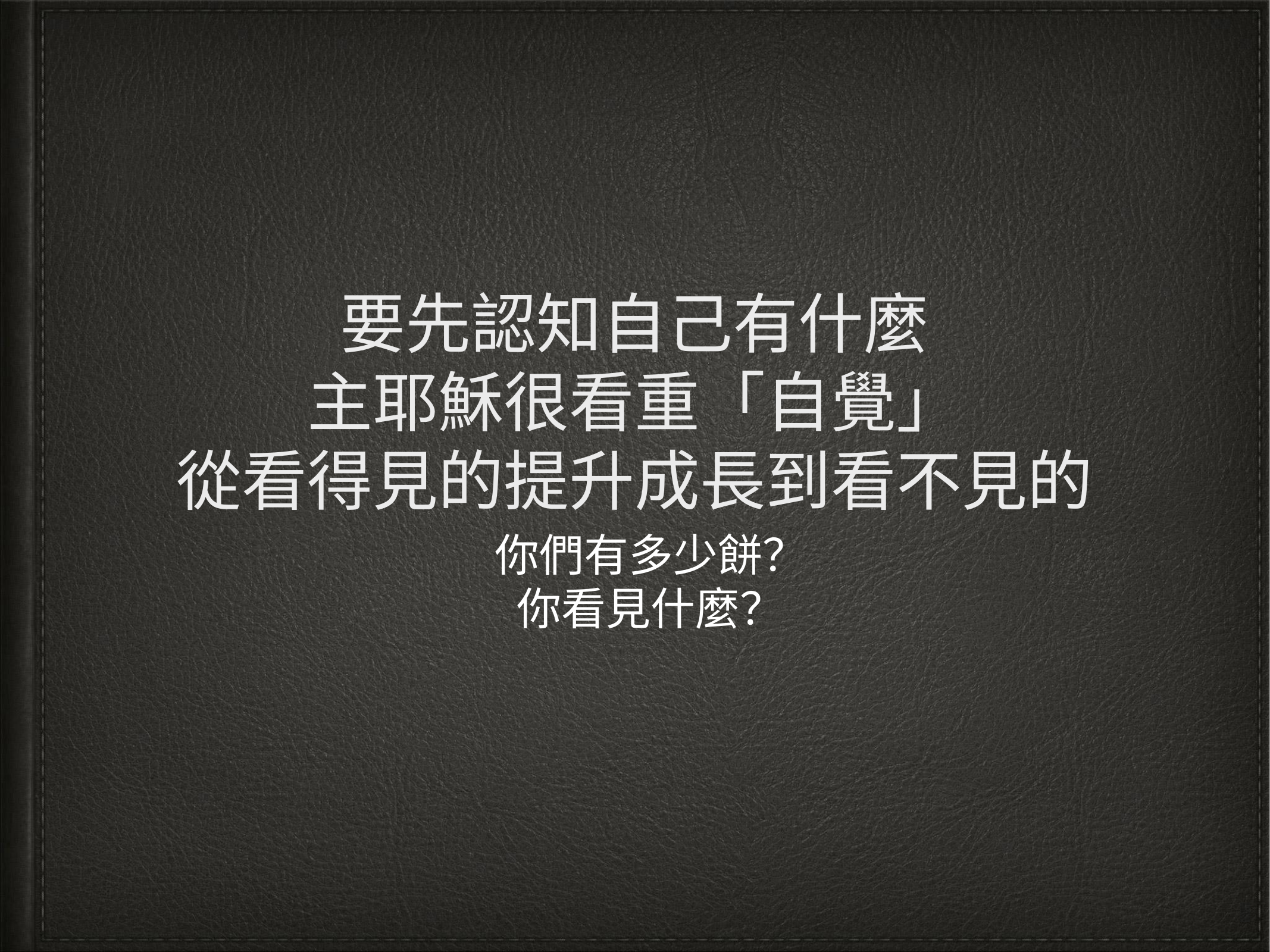

要先認知自己有什麼
主耶穌很看重「自覺」
從看得見的提升成長到看不見的
你們有多少餅？
你看見什麼？